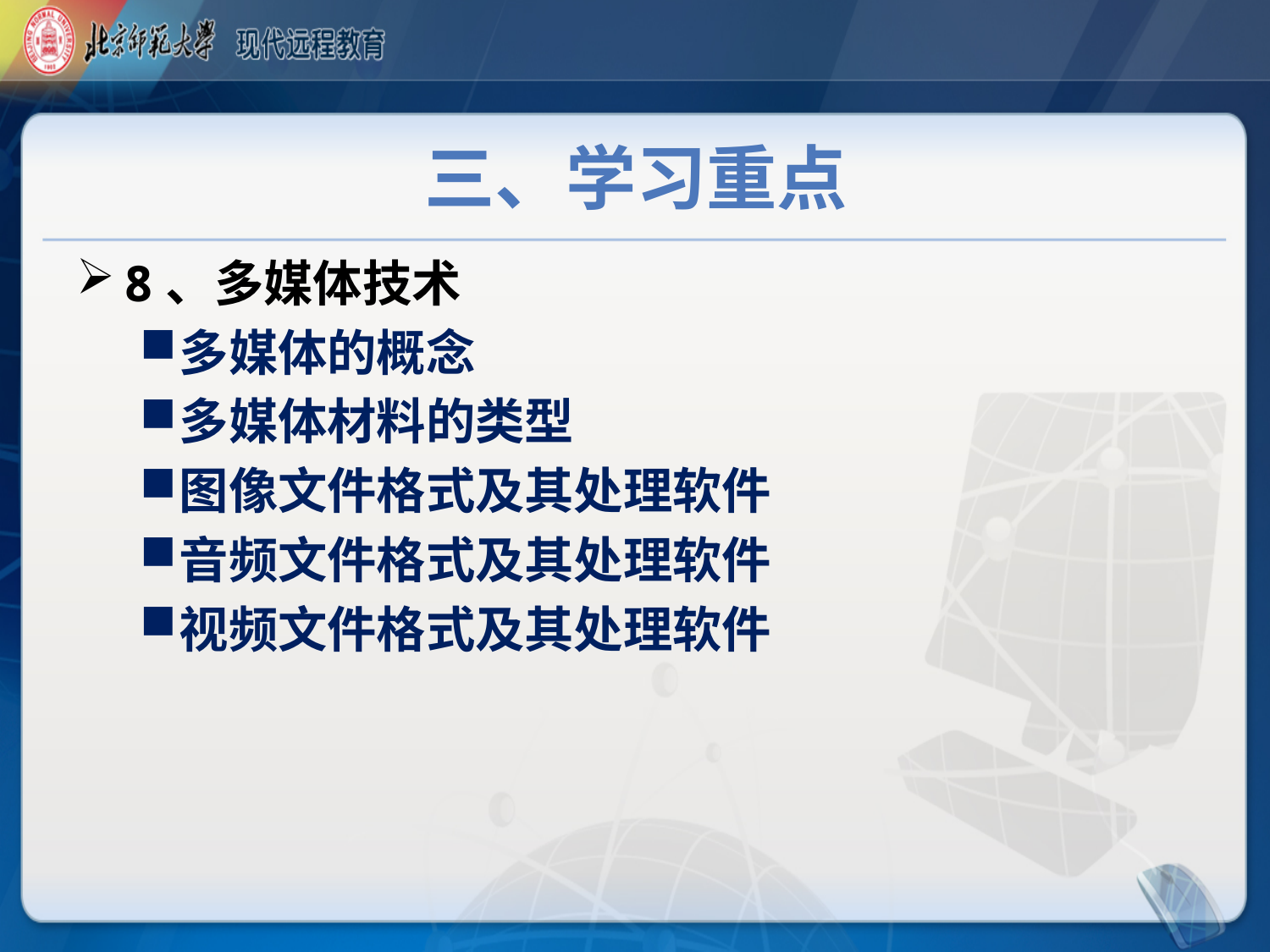

# 三、学习重点
8、多媒体技术
多媒体的概念
多媒体材料的类型
图像文件格式及其处理软件
音频文件格式及其处理软件
视频文件格式及其处理软件